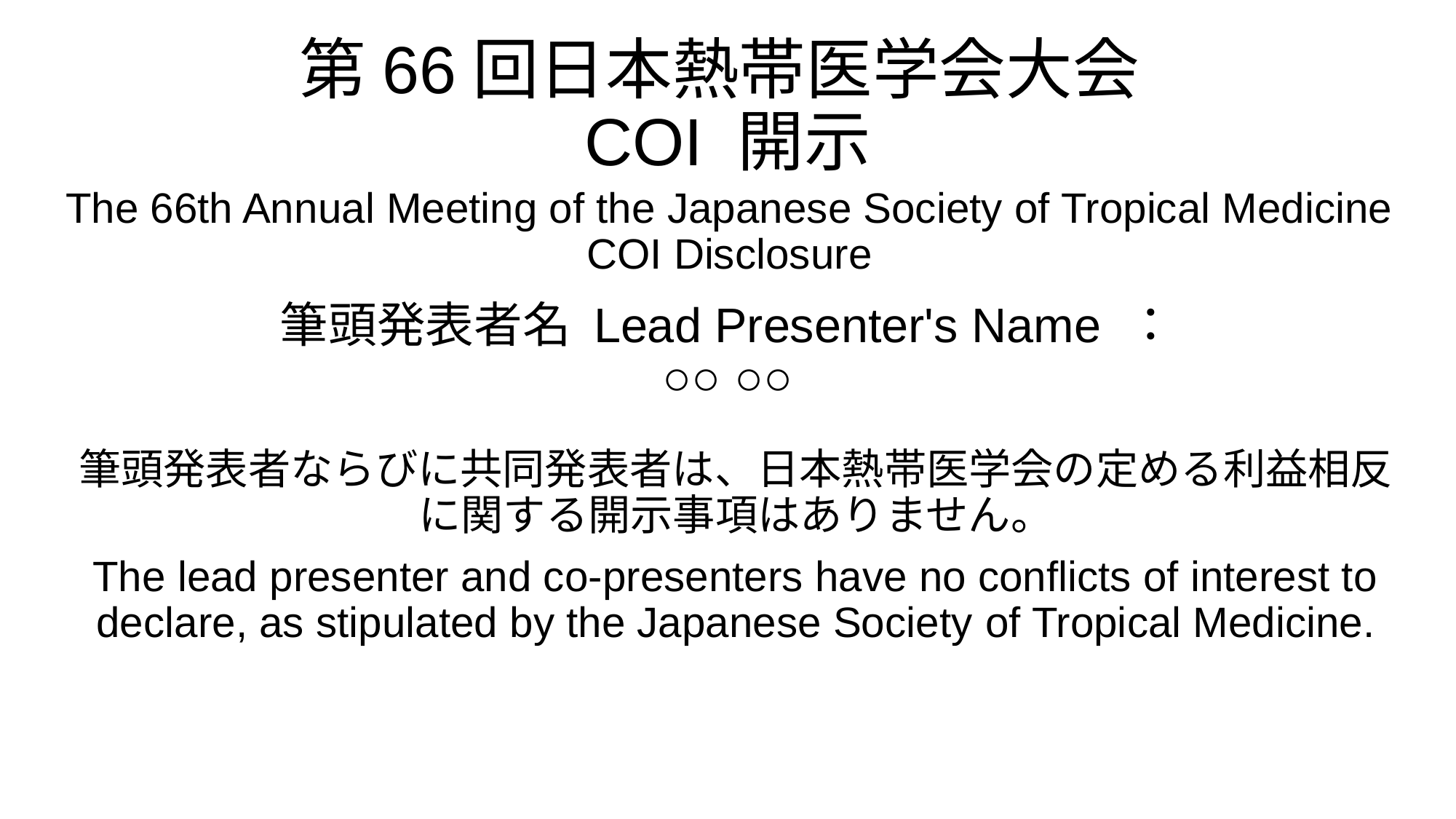

# 第66回日本熱帯医学会大会COI 開示
The 66th Annual Meeting of the Japanese Society of Tropical Medicine
COI Disclosure
筆頭発表者名 Lead Presenter's Name ：
○○ ○○
筆頭発表者ならびに共同発表者は、日本熱帯医学会の定める利益相反に関する開示事項はありません。
The lead presenter and co-presenters have no conflicts of interest to declare, as stipulated by the Japanese Society of Tropical Medicine.